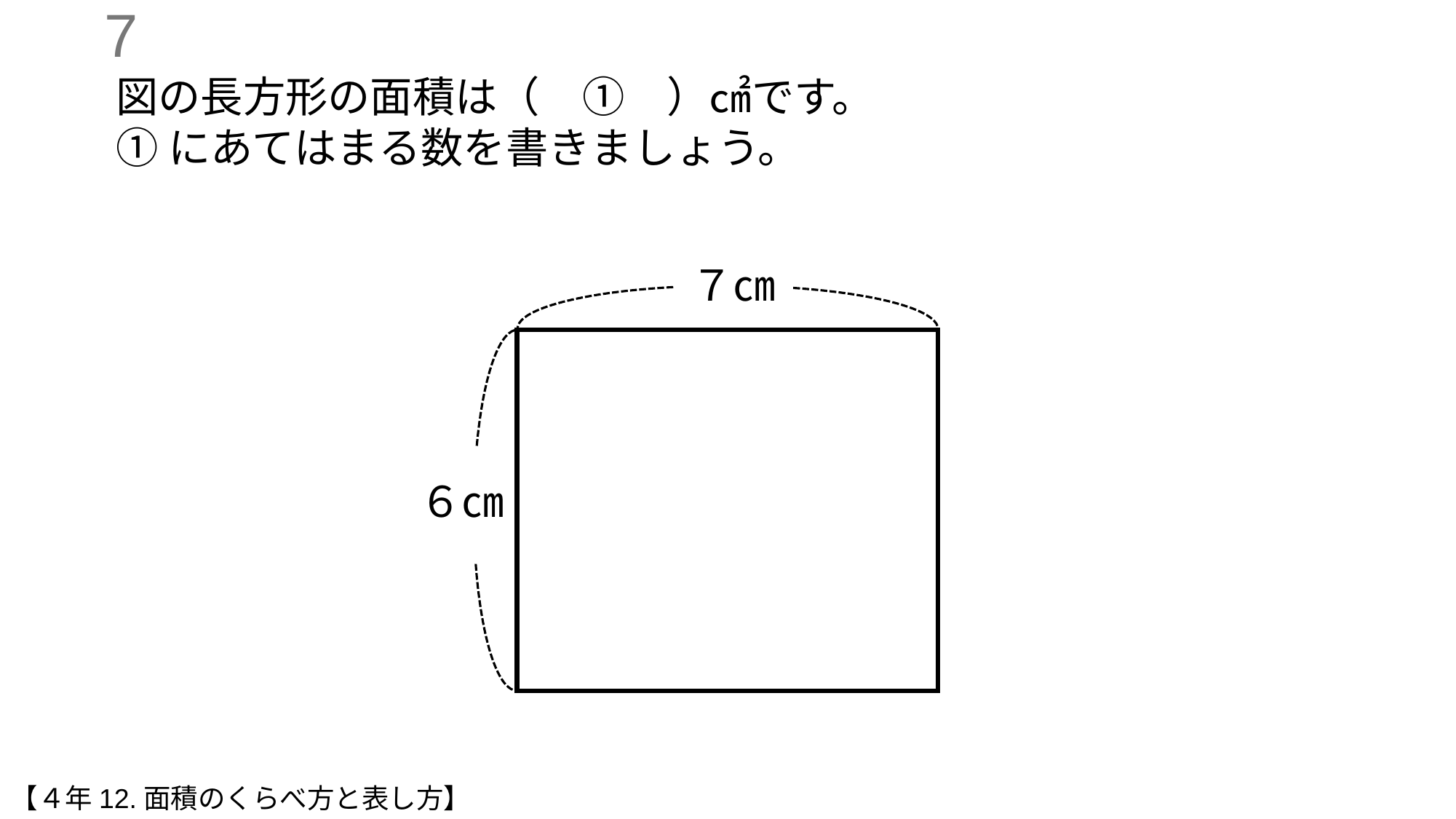

7
図の長方形の面積は（　①　）㎠です。
①にあてはまる数を書きましょう。
７㎝

６㎝
【４年12.面積のくらべ方と表し方】